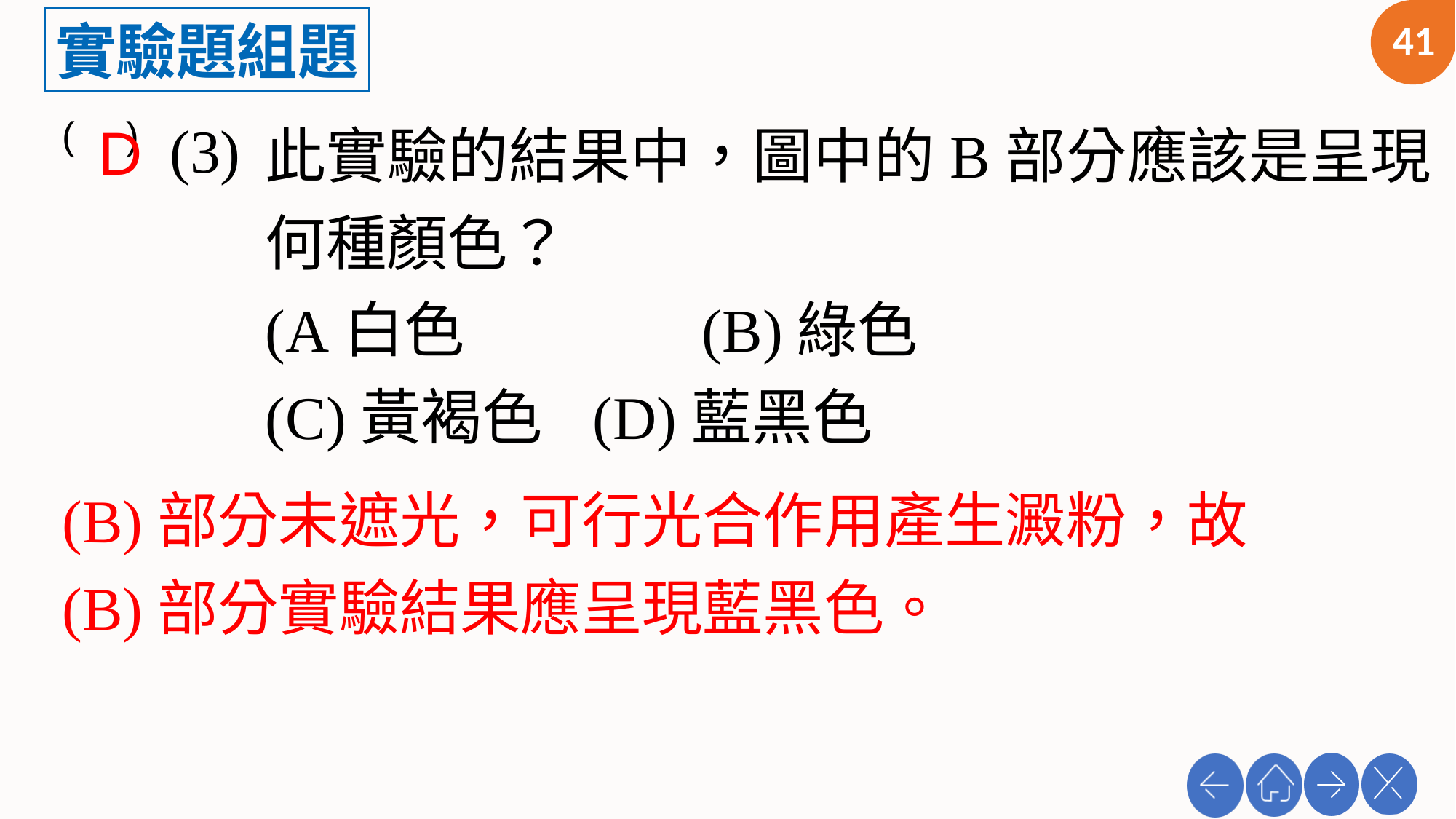

41
(3)
D
此實驗的結果中，圖中的B部分應該是呈現何種顏色？
(A白色　　　 	(B)綠色
(C)黃褐色 	(D)藍黑色
(B)部分未遮光，可行光合作用產生澱粉，故(B)部分實驗結果應呈現藍黑色。